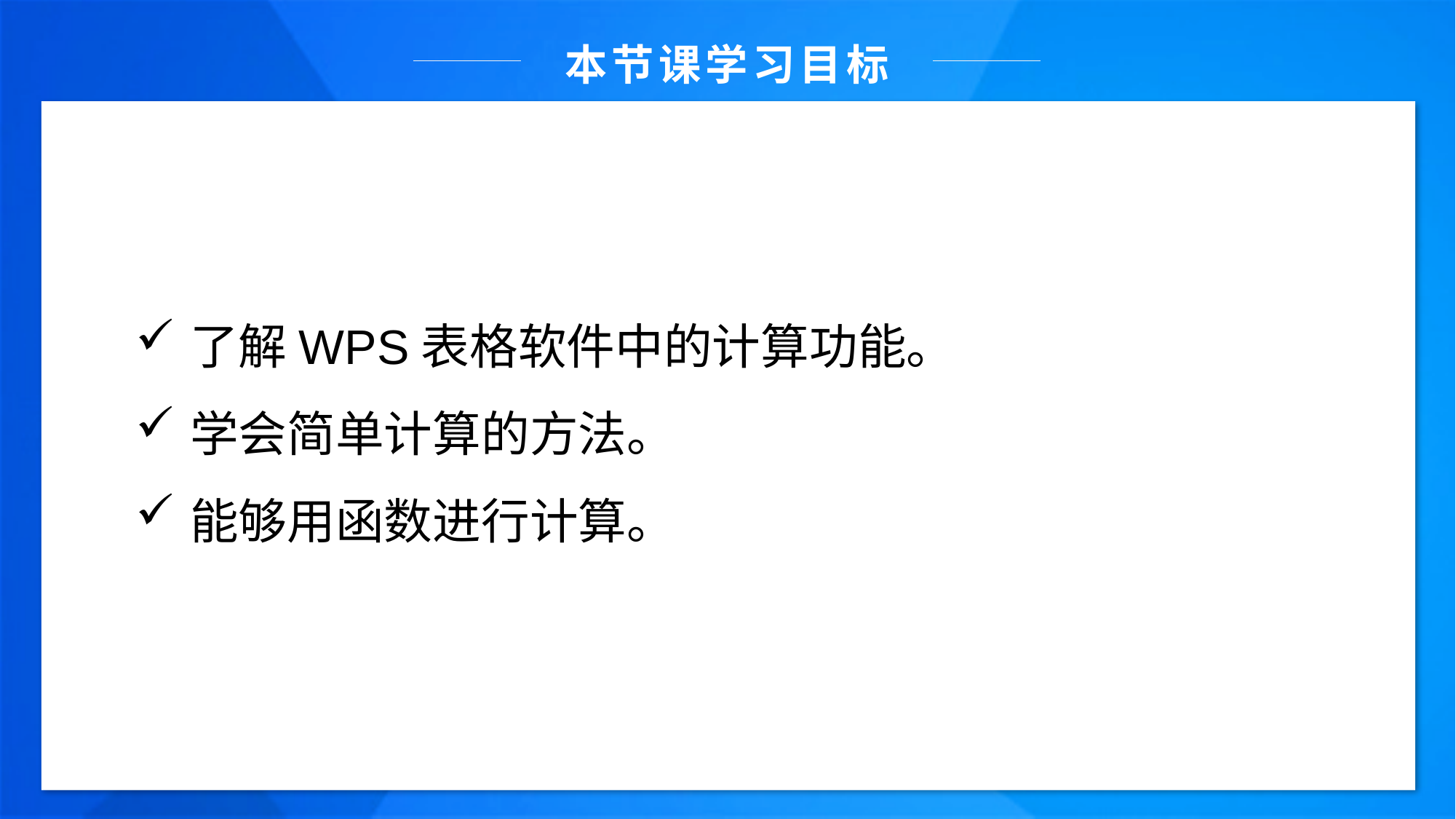

本节课学习目标
了解WPS表格软件中的计算功能。
学会简单计算的方法。
能够用函数进行计算。